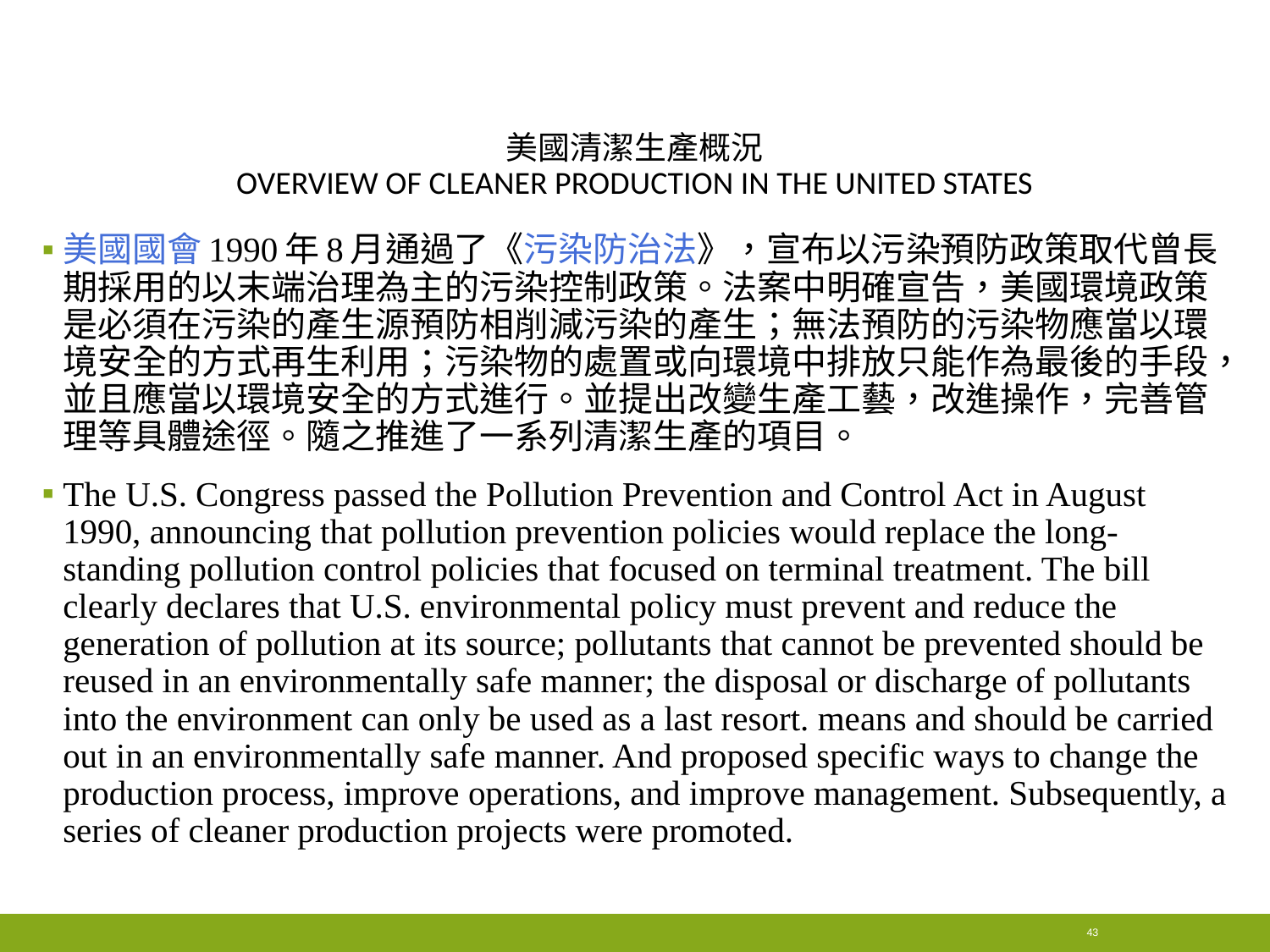

# 美國清潔生產概況 Overview of Cleaner Production in the United States
美國國會1990年8月通過了《污染防治法》，宣布以污染預防政策取代曾長期採用的以末端治理為主的污染控制政策。法案中明確宣告，美國環境政策是必須在污染的產生源預防相削減污染的產生；無法預防的污染物應當以環境安全的方式再生利用；污染物的處置或向環境中排放只能作為最後的手段，並且應當以環境安全的方式進行。並提出改變生產工藝，改進操作，完善管理等具體途徑。隨之推進了一系列清潔生產的項目。
The U.S. Congress passed the Pollution Prevention and Control Act in August 1990, announcing that pollution prevention policies would replace the long-standing pollution control policies that focused on terminal treatment. The bill clearly declares that U.S. environmental policy must prevent and reduce the generation of pollution at its source; pollutants that cannot be prevented should be reused in an environmentally safe manner; the disposal or discharge of pollutants into the environment can only be used as a last resort. means and should be carried out in an environmentally safe manner. And proposed specific ways to change the production process, improve operations, and improve management. Subsequently, a series of cleaner production projects were promoted.
43